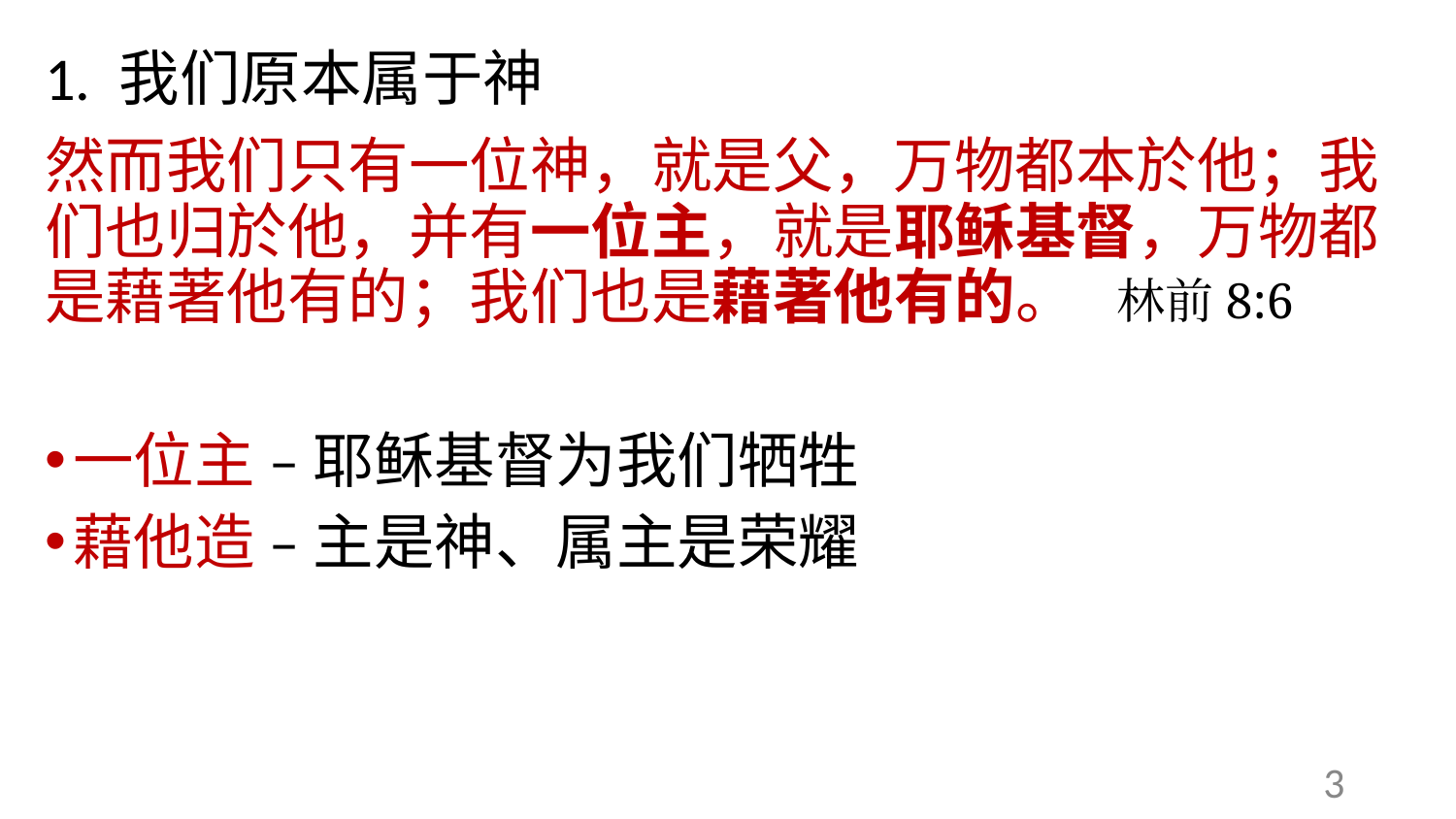

# 1. 我们原本属于神
然而我们只有一位神，就是父，万物都本於他；我们也归於他，并有一位主，就是耶稣基督，万物都是藉著他有的；我们也是藉著他有的。   林前8:6

一位主 – 耶稣基督为我们牺牲
藉他造 – 主是神、属主是荣耀

3